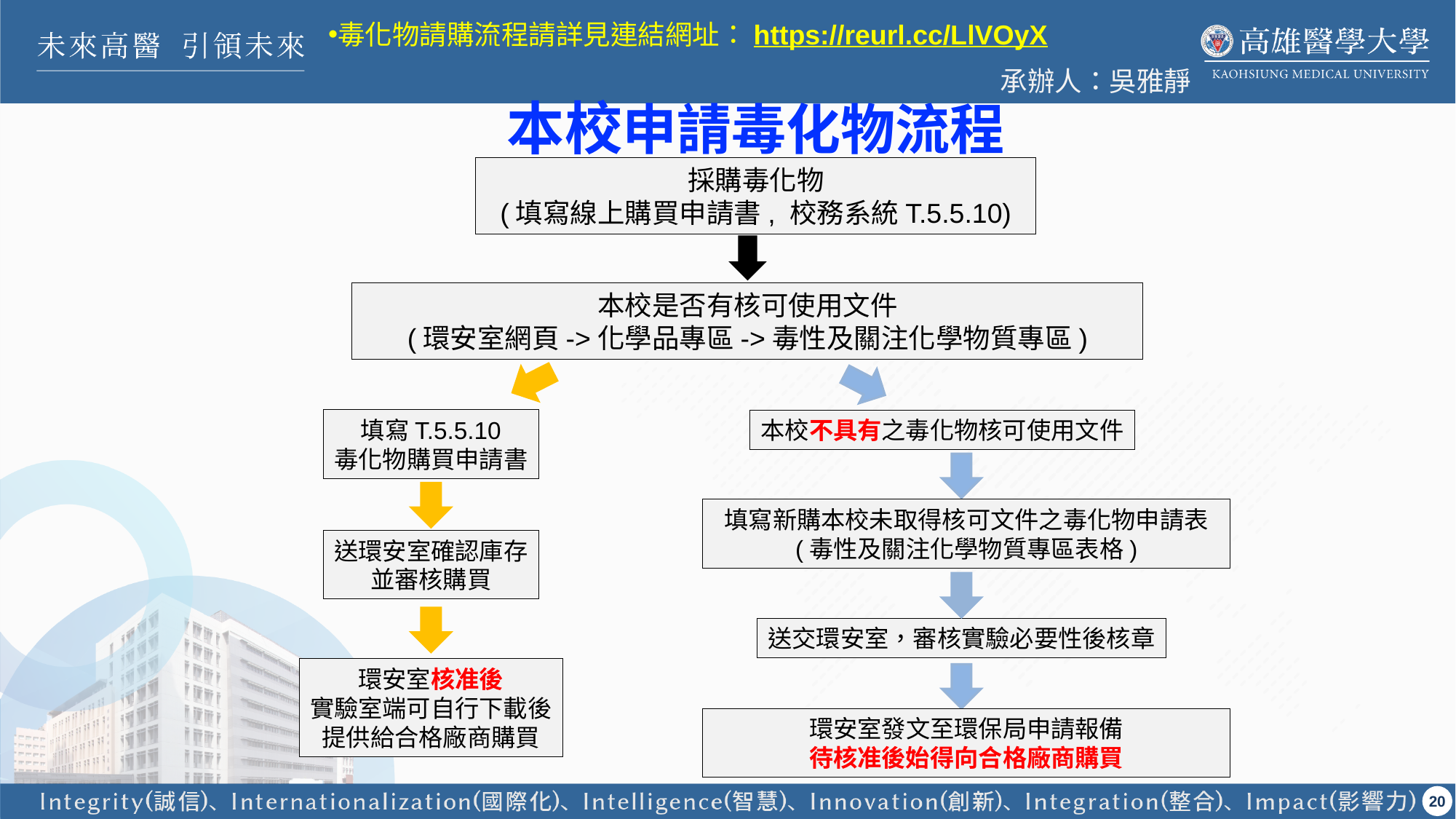

毒化物請購流程請詳見連結網址：https://reurl.cc/LlVOyX

承辦人：吳雅靜
本校申請毒化物流程
採購毒化物
(填寫線上購買申請書, 校務系統T.5.5.10)

本校是否有核可使用文件
(環安室網頁->化學品專區->毒性及關注化學物質專區)

填寫T.5.5.10
毒化物購買申請書
本校不具有之毒化物核可使用文件

填寫新購本校未取得核可文件之毒化物申請表
(毒性及關注化學物質專區表格)
送環安室確認庫存
並審核購買

送交環安室，審核實驗必要性後核章
環安室核准後
實驗室端可自行下載後
提供給合格廠商購買

環安室發文至環保局申請報備
待核准後始得向合格廠商購買